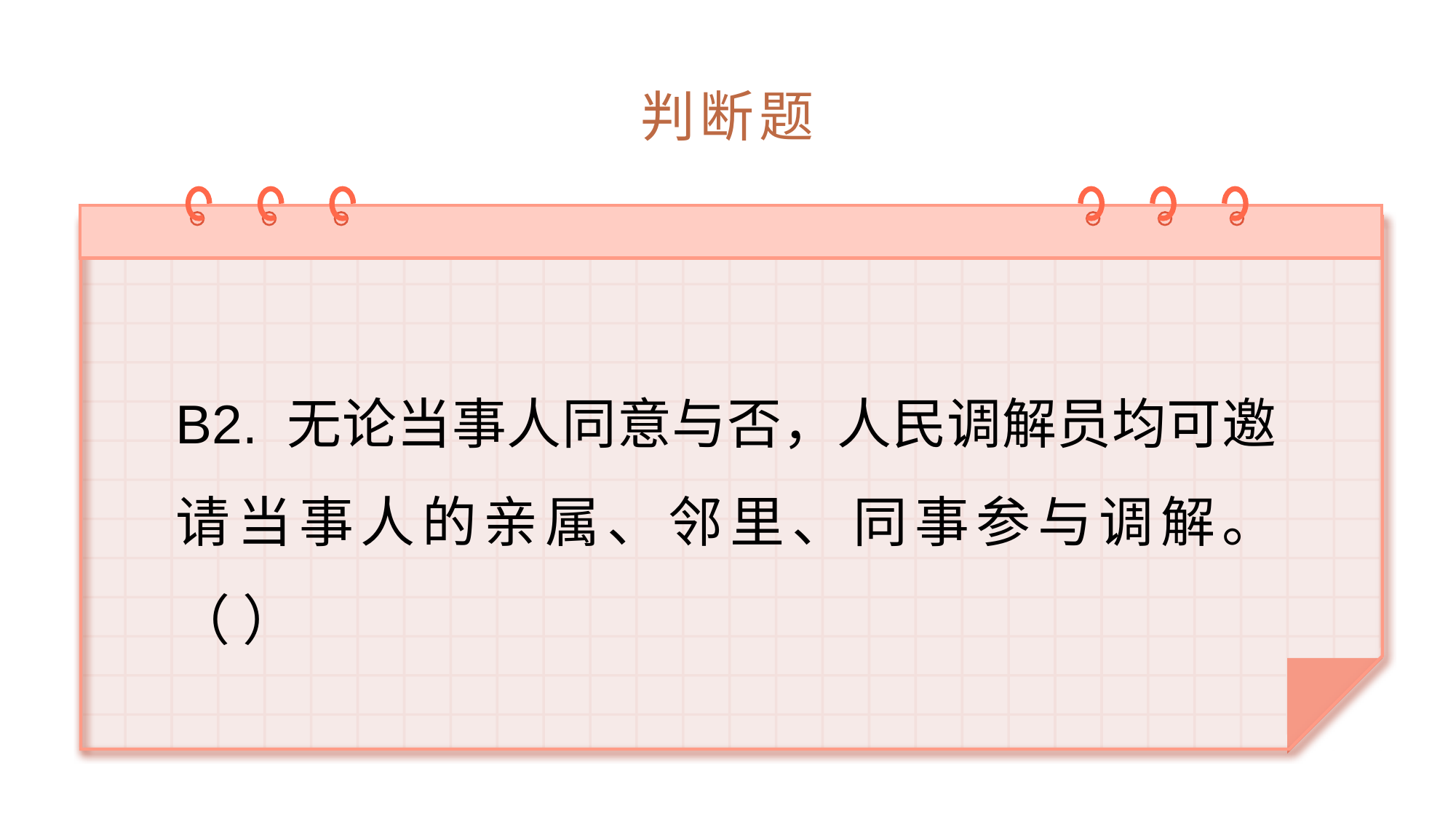

# 判断题

B2. 无论当事人同意与否，人民调解员均可邀请当事人的亲属、邻里、同事参与调解。（ ）